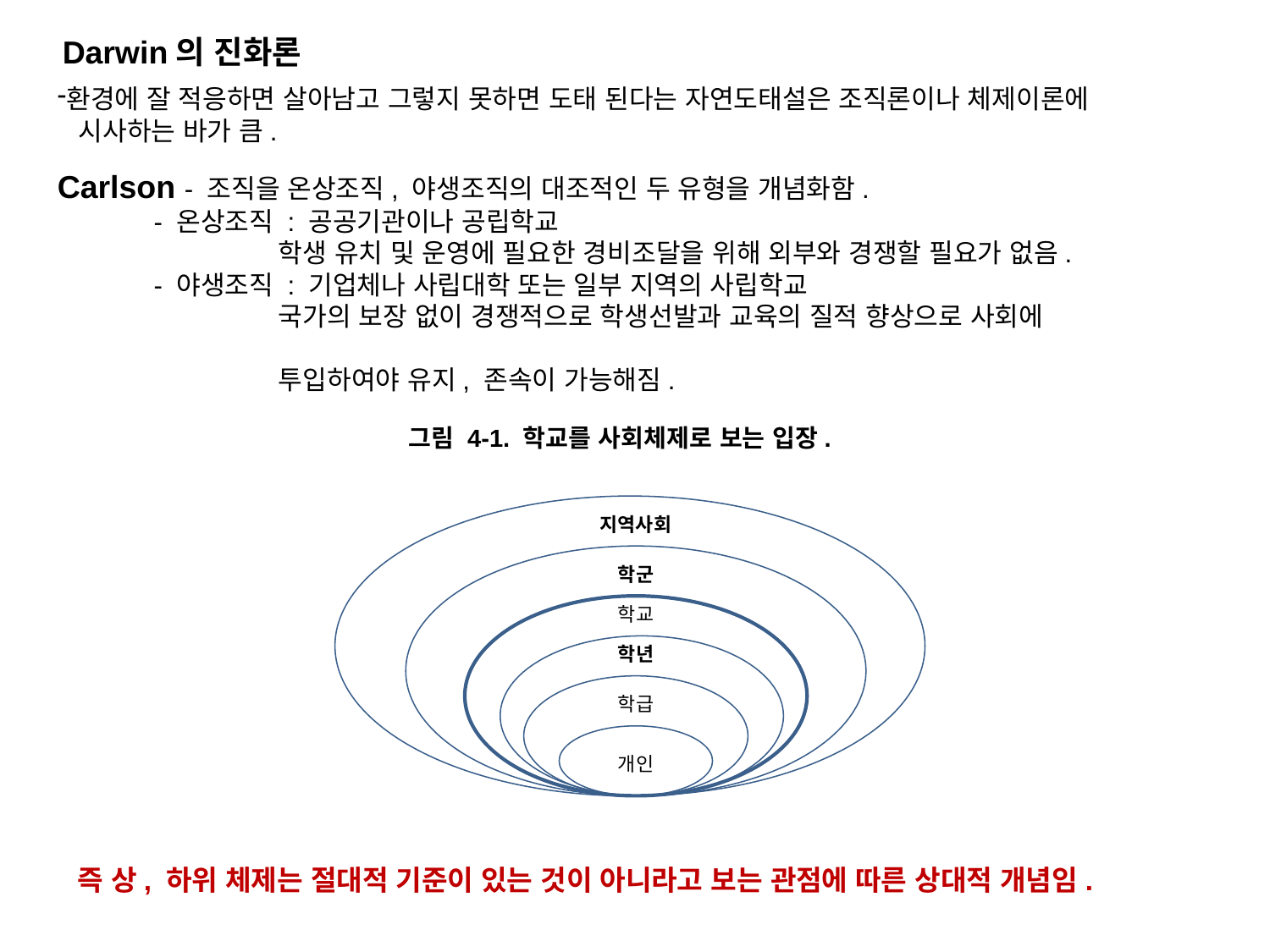

Darwin의 진화론
환경에 잘 적응하면 살아남고 그렇지 못하면 도태 된다는 자연도태설은 조직론이나 체제이론에
  시사하는 바가 큼.

Carlson - 조직을 온상조직, 야생조직의 대조적인 두 유형을 개념화함.
             - 온상조직 : 공공기관이나 공립학교
                             학생 유치 및 운영에 필요한 경비조달을 위해 외부와 경쟁할 필요가 없음.
             - 야생조직 : 기업체나 사립대학 또는 일부 지역의 사립학교
                             국가의 보장 없이 경쟁적으로 학생선발과 교육의 질적 향상으로 사회에
                             투입하여야 유지, 존속이 가능해짐.

   그림 4-1. 학교를 사회체제로 보는 입장.

지역사회

학군

학교

학년

학급

개인
즉 상, 하위 체제는 절대적 기준이 있는 것이 아니라고 보는 관점에 따른 상대적 개념임.